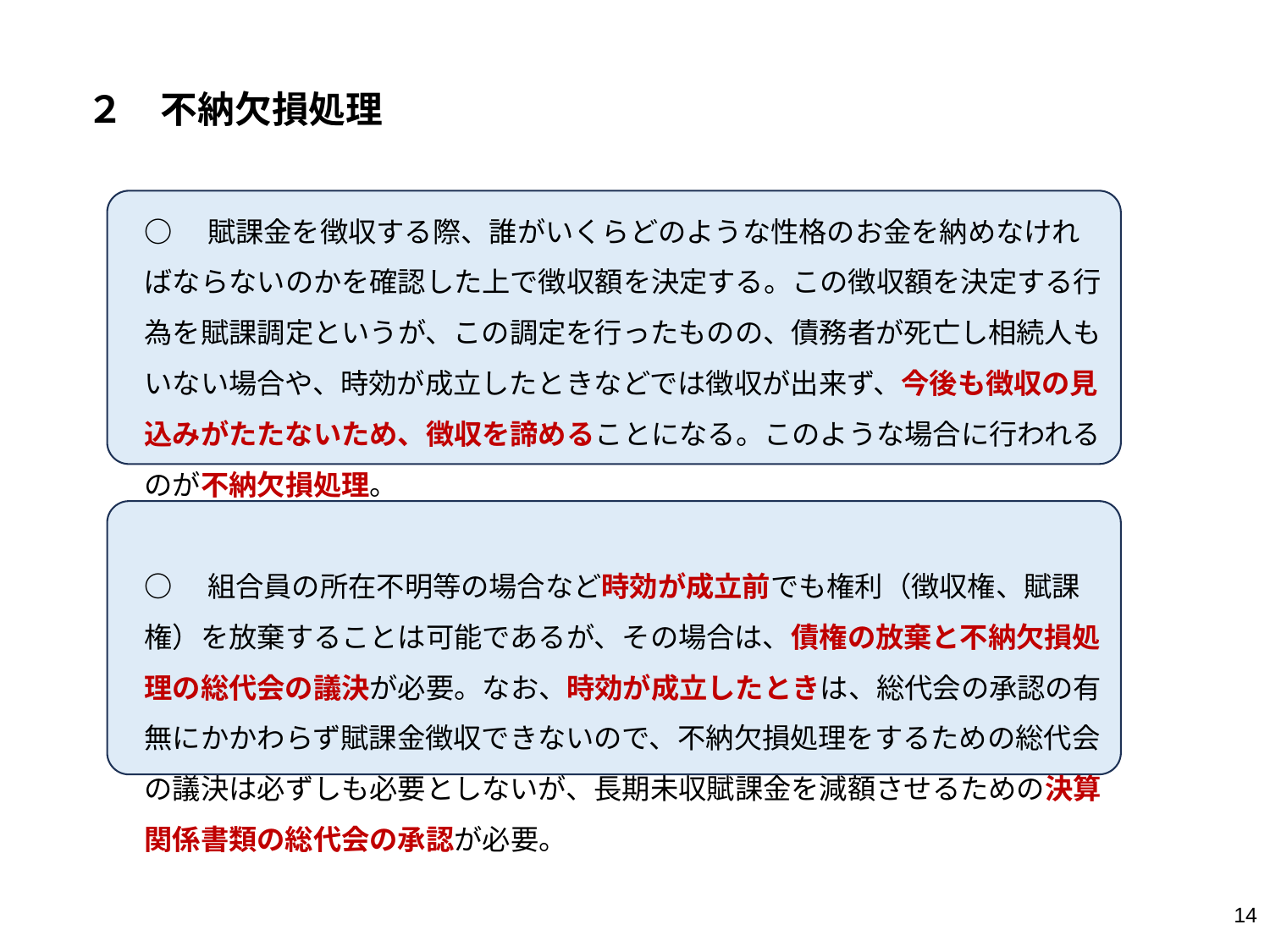

２　不納欠損処理

○　賦課金を徴収する際、誰がいくらどのような性格のお金を納めなければならないのかを確認した上で徴収額を決定する。この徴収額を決定する行為を賦課調定というが、この調定を行ったものの、債務者が死亡し相続人もいない場合や、時効が成立したときなどでは徴収が出来ず、今後も徴収の見込みがたたないため、徴収を諦めることになる。このような場合に行われるのが不納欠損処理。

○　組合員の所在不明等の場合など時効が成立前でも権利（徴収権、賦課権）を放棄することは可能であるが、その場合は、債権の放棄と不納欠損処理の総代会の議決が必要。なお、時効が成立したときは、総代会の承認の有無にかかわらず賦課金徴収できないので、不納欠損処理をするための総代会の議決は必ずしも必要としないが、長期未収賦課金を減額させるための決算関係書類の総代会の承認が必要。

14